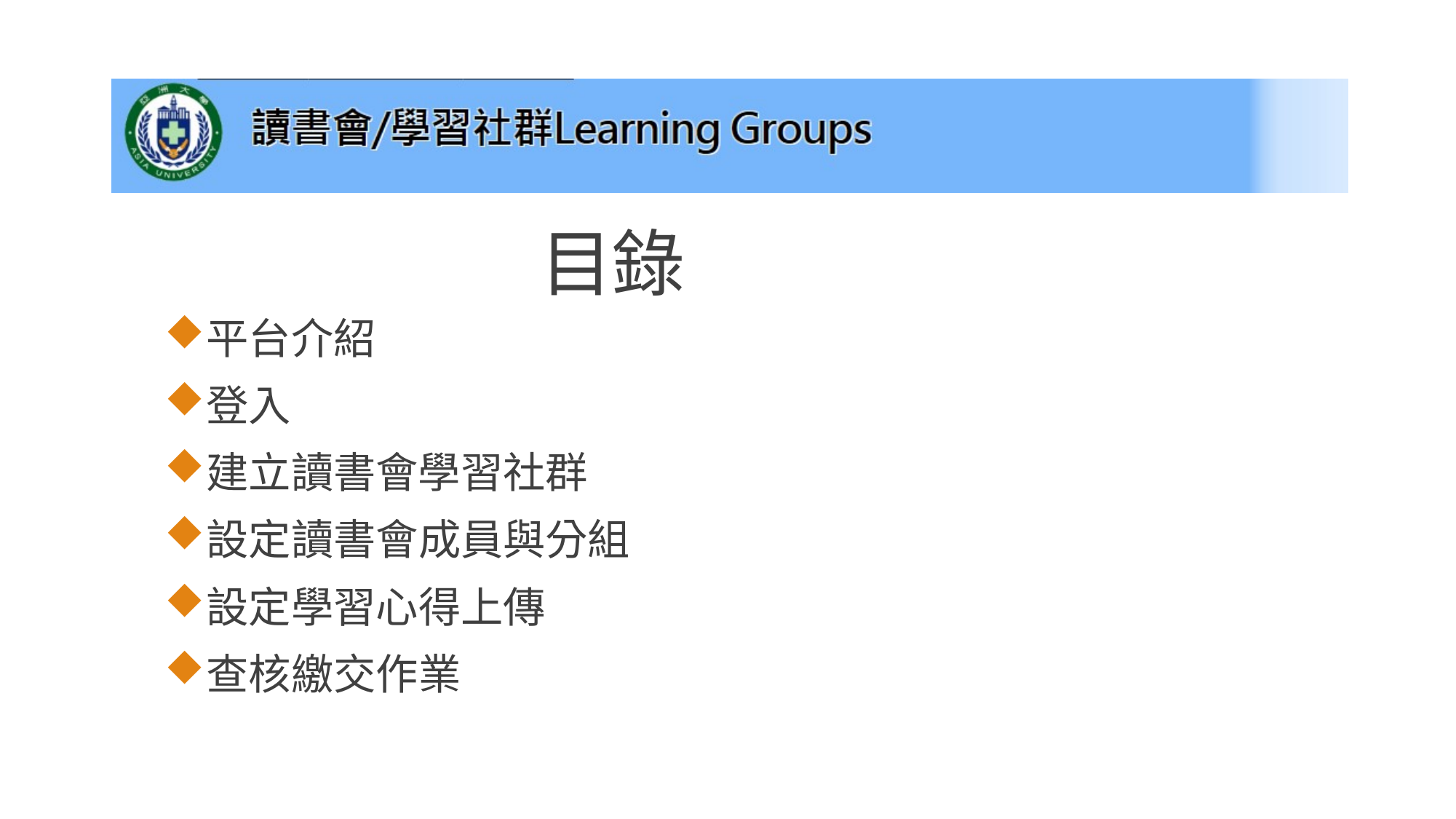

# 目錄
平台介紹
登入
建立讀書會學習社群
設定讀書會成員與分組
設定學習心得上傳
查核繳交作業